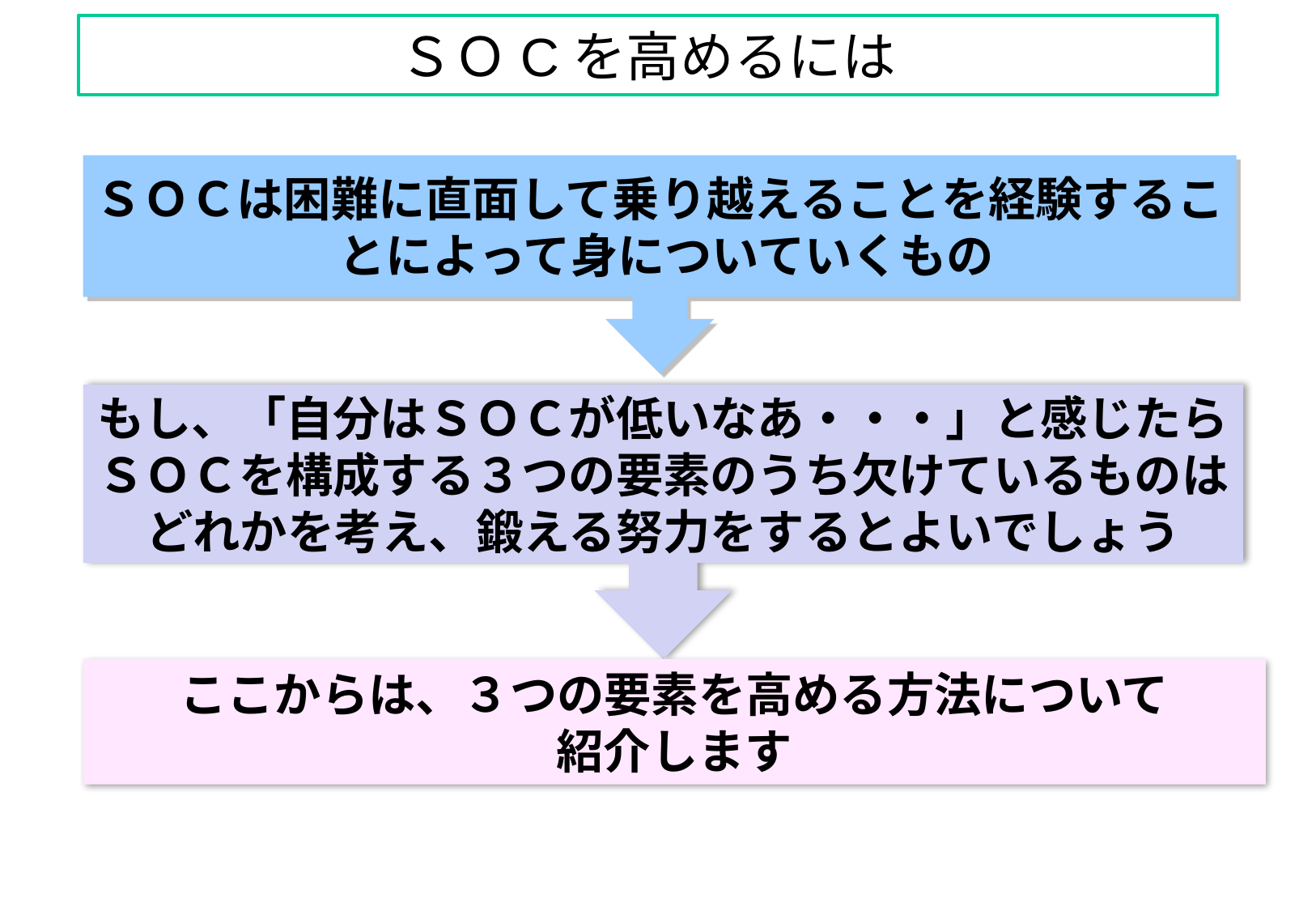

# ＳＯCを高めるには
ＳＯＣは困難に直面して乗り越えることを経験することによって身についていくもの
もし、「自分はＳＯＣが低いなあ・・・」と感じたら
ＳＯＣを構成する３つの要素のうち欠けているものは
どれかを考え、鍛える努力をするとよいでしょう
ここからは、３つの要素を高める方法について
紹介します